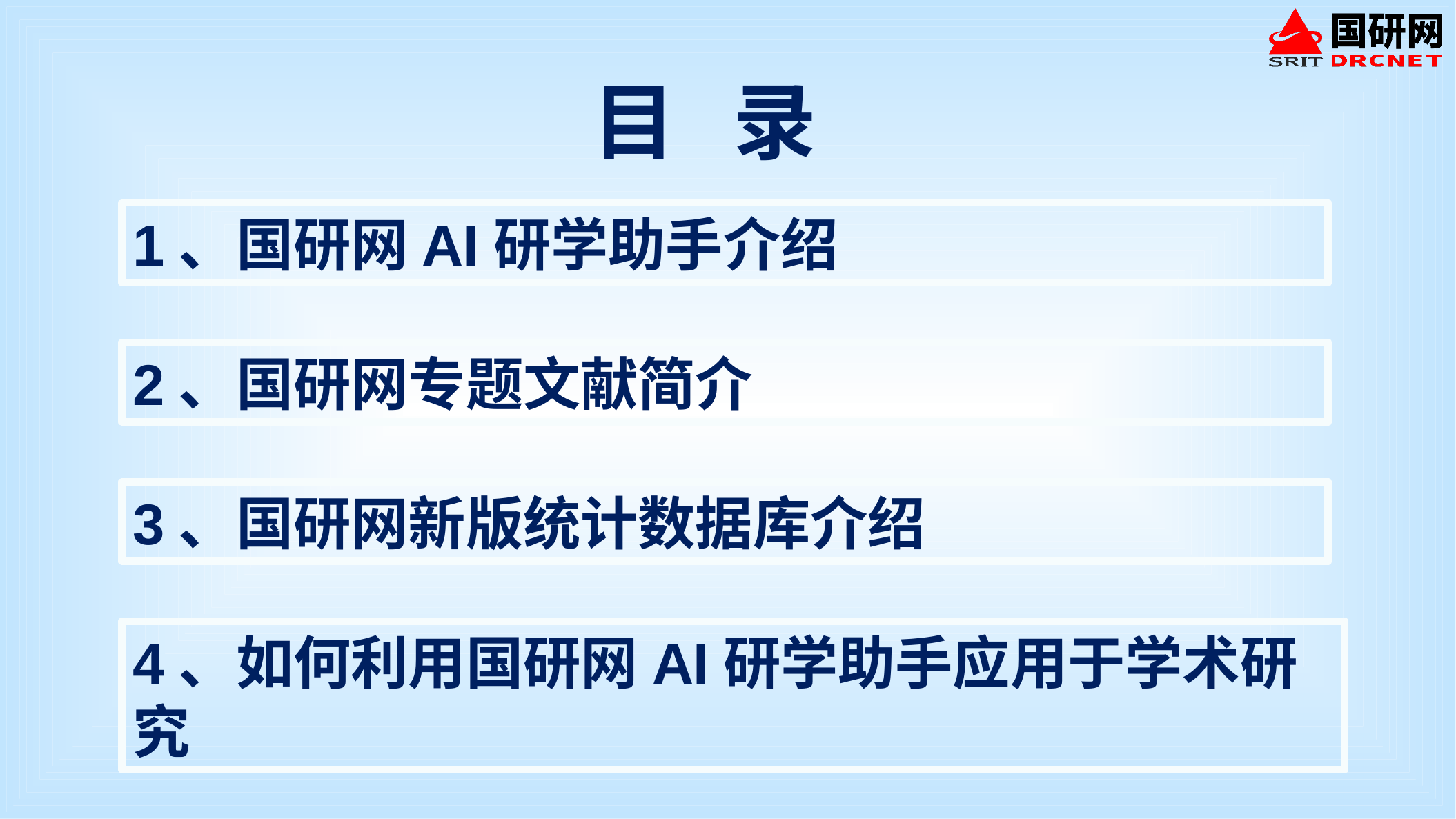

# 目   录
1、国研网AI研学助手介绍
2、国研网专题文献简介
3、国研网新版统计数据库介绍
4、如何利用国研网AI研学助手应用于学术研究